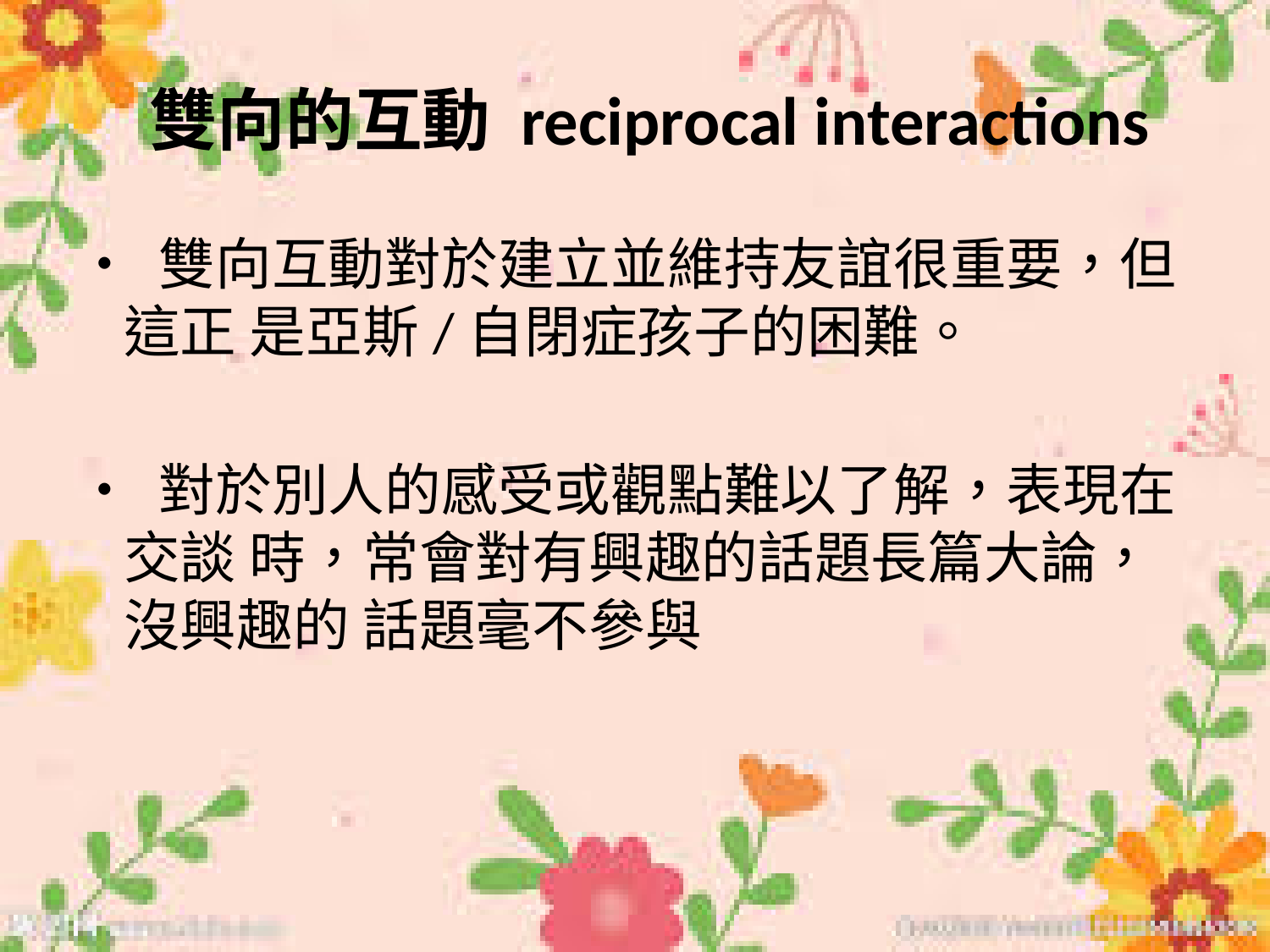

# 雙向的互動 reciprocal interactions
• 雙向互動對於建立並維持友誼很重要，但這正 是亞斯/自閉症孩子的困難。

• 對於別人的感受或觀點難以了解，表現在交談 時，常會對有興趣的話題長篇大論，沒興趣的 話題毫不參與